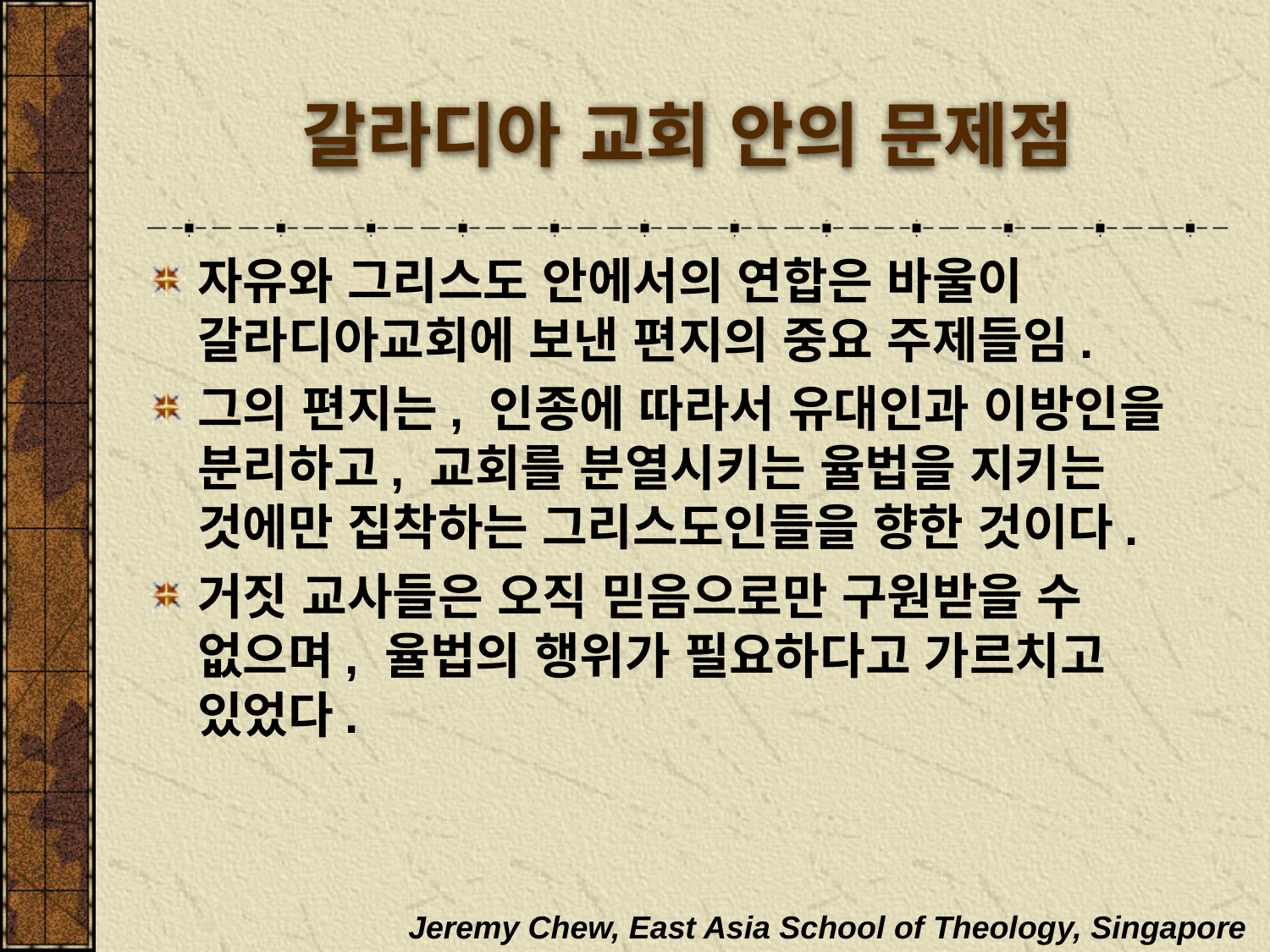

갈라디아 교회 안의 문제점
자유와 그리스도 안에서의 연합은 바울이 갈라디아교회에 보낸 편지의 중요 주제들임.
그의 편지는, 인종에 따라서 유대인과 이방인을 분리하고, 교회를 분열시키는 율법을 지키는 것에만 집착하는 그리스도인들을 향한 것이다.
거짓 교사들은 오직 믿음으로만 구원받을 수 없으며, 율법의 행위가 필요하다고 가르치고 있었다.
Jeremy Chew, East Asia School of Theology, Singapore